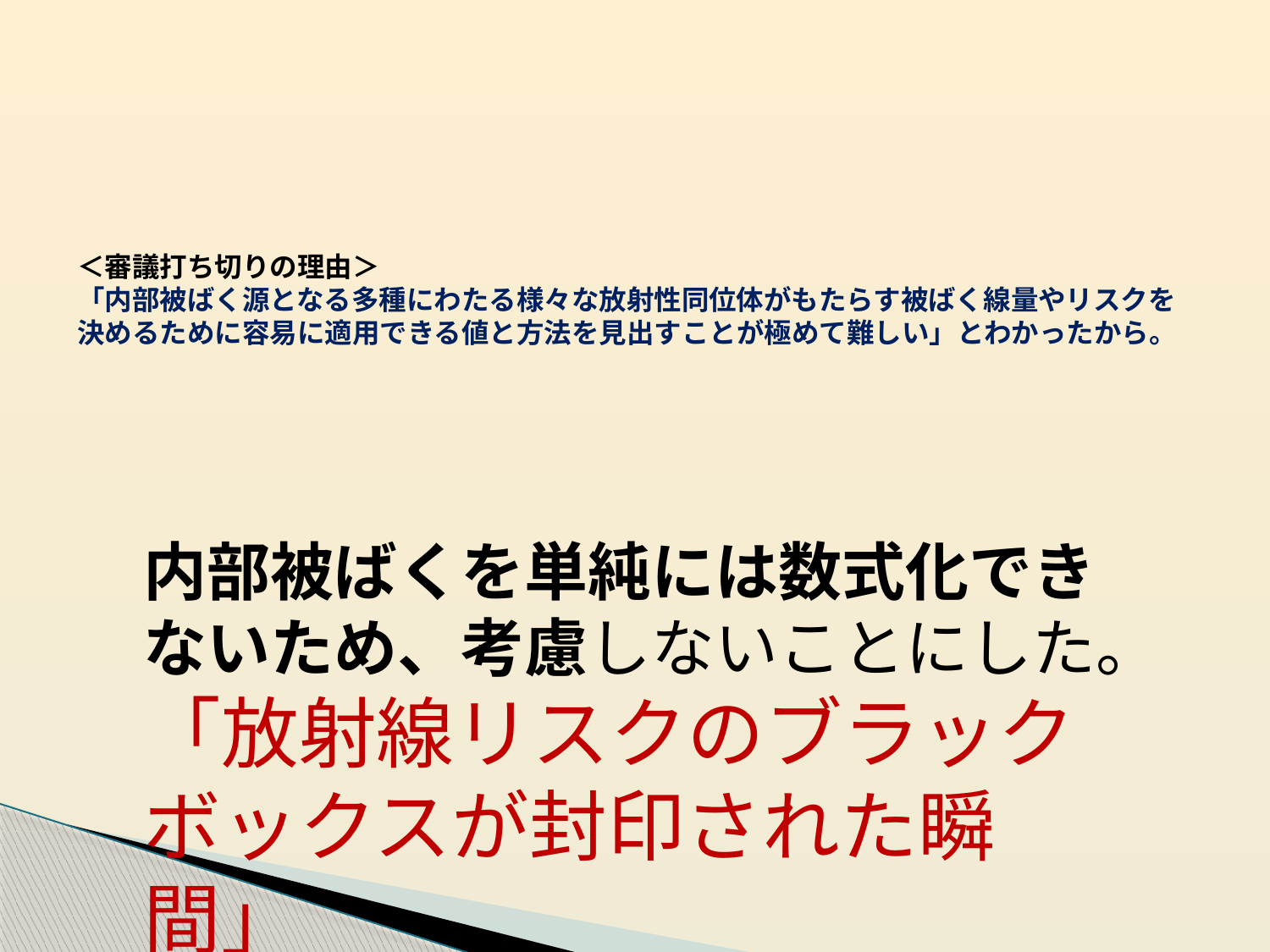

# ＜審議打ち切りの理由＞ 「内部被ばく源となる多種にわたる様々な放射性同位体がもたらす被ばく線量やリスクを決めるために容易に適用できる値と方法を見出すことが極めて難しい」とわかったから。
内部被ばくを単純には数式化できないため、考慮しないことにした。
「放射線リスクのブラックボックスが封印された瞬間」